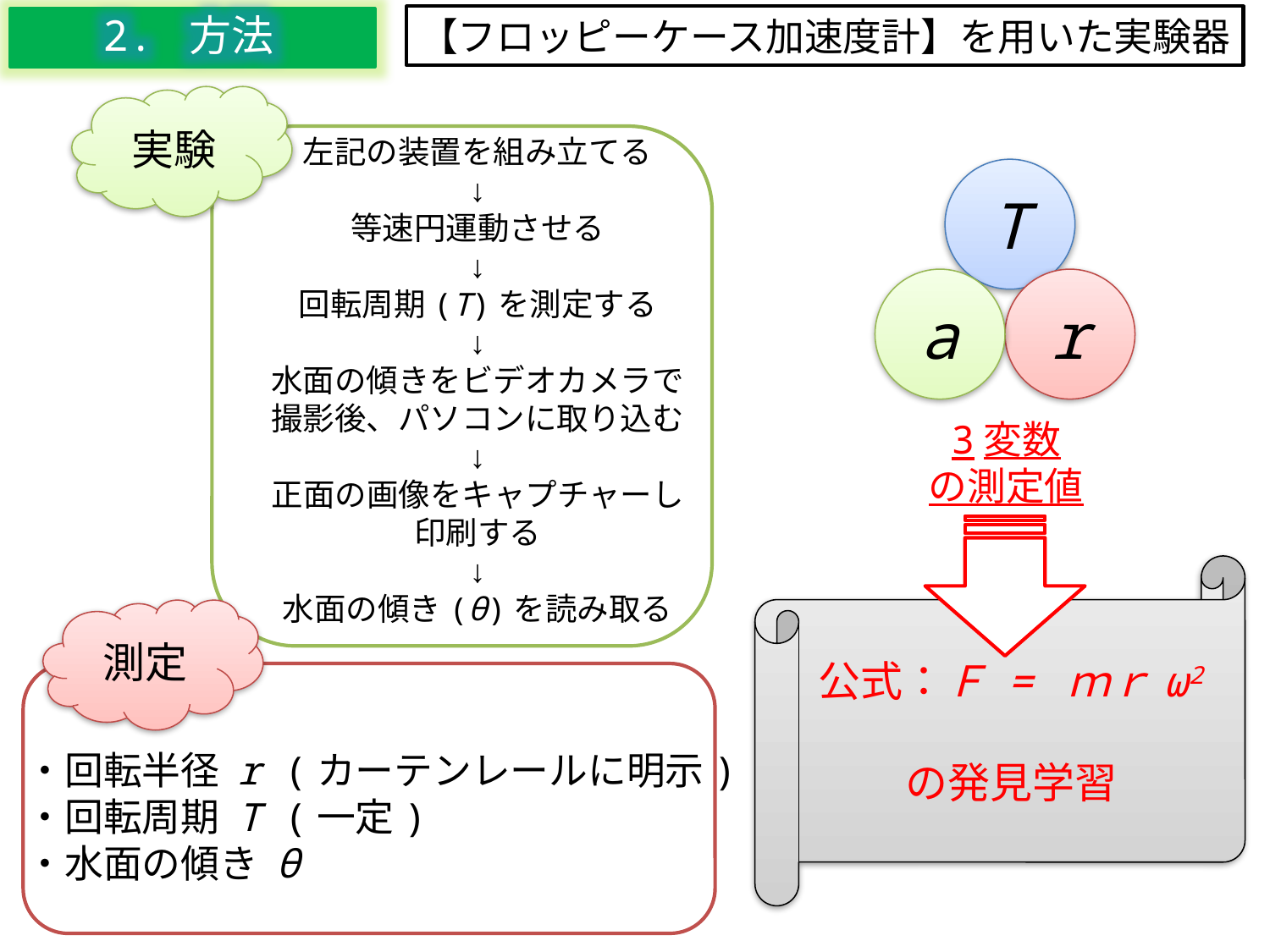

2. 方法
【フロッピーケース加速度計】を用いた実験器

実験

左記の装置を組み立てる
↓
等速円運動させる
↓
回転周期(T)を測定する
↓
水面の傾きをビデオカメラで
撮影後、パソコンに取り込む
↓
正面の画像をキャプチャーし
印刷する
↓
水面の傾き(θ)を読み取る
T
a
r
3変数
の測定値

公式：Ｆ = ｍｒω2
の発見学習
測定

・回転半径 r (カーテンレールに明示)
・回転周期 T (一定)
・水面の傾き θ